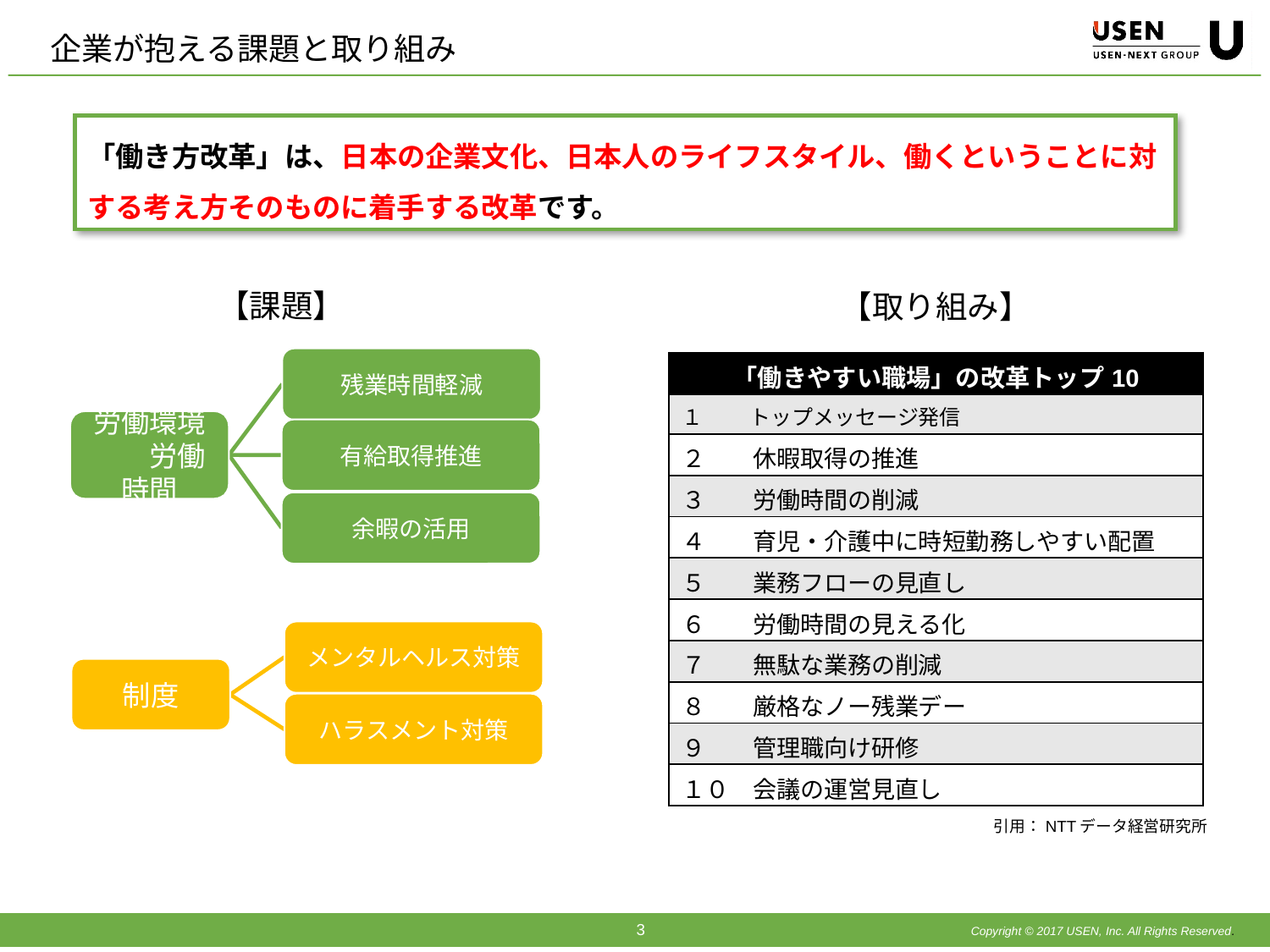

企業が抱える課題と取り組み
「働き方改革」は、日本の企業文化、日本人のライフスタイル、働くということに対する考え方そのものに着手する改革です。
【課題】
【取り組み】

残業時間軽減
| 「働きやすい職場」の改革トップ10 |
| --- |
| １　　 トップメッセージ発信 |
| ２　　休暇取得の推進 |
| ３　　労働時間の削減 |
| ４　　育児・介護中に時短勤務しやすい配置 |
| ５　　業務フローの見直し |
| ６　　労働時間の見える化 |
| ７　　無駄な業務の削減 |
| ８　　厳格なノー残業デー |
| ９　　管理職向け研修 |
| １０　会議の運営見直し |

労働環境　　労働時間

有給取得推進

余暇の活用

メンタルヘルス対策

制度

ハラスメント対策
引用：NTTデータ経営研究所